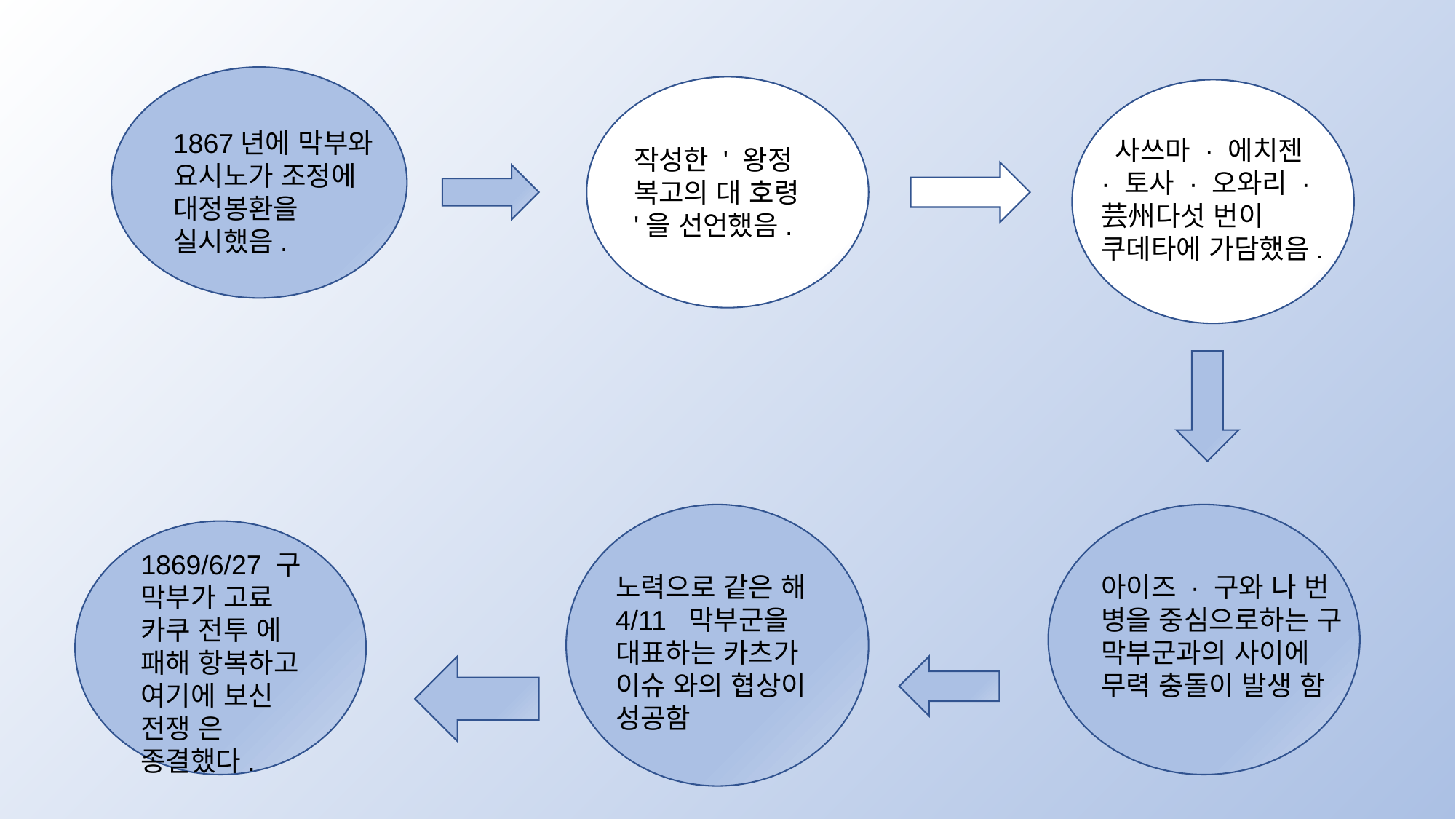

1867년에 막부와 요시노가 조정에 대정봉환을 실시했음.
 사쓰마 · 에치젠 · 토사 · 오와리 ·芸州다섯 번이 쿠데타에 가담했음.
작성한 ' 왕정 복고의 대 호령 '을 선언했음.

1869/6/27 구 막부가 고료 카쿠 전투 에 패해 항복하고 여기에 보신 전쟁 은 종결했다.
노력으로 같은 해 4/11  막부군을 대표하는 카츠가 이슈 와의 협상이 성공함
아이즈 · 구와 나 번 병을 중심으로하는 구 막부군과의 사이에 무력 충돌이 발생 함